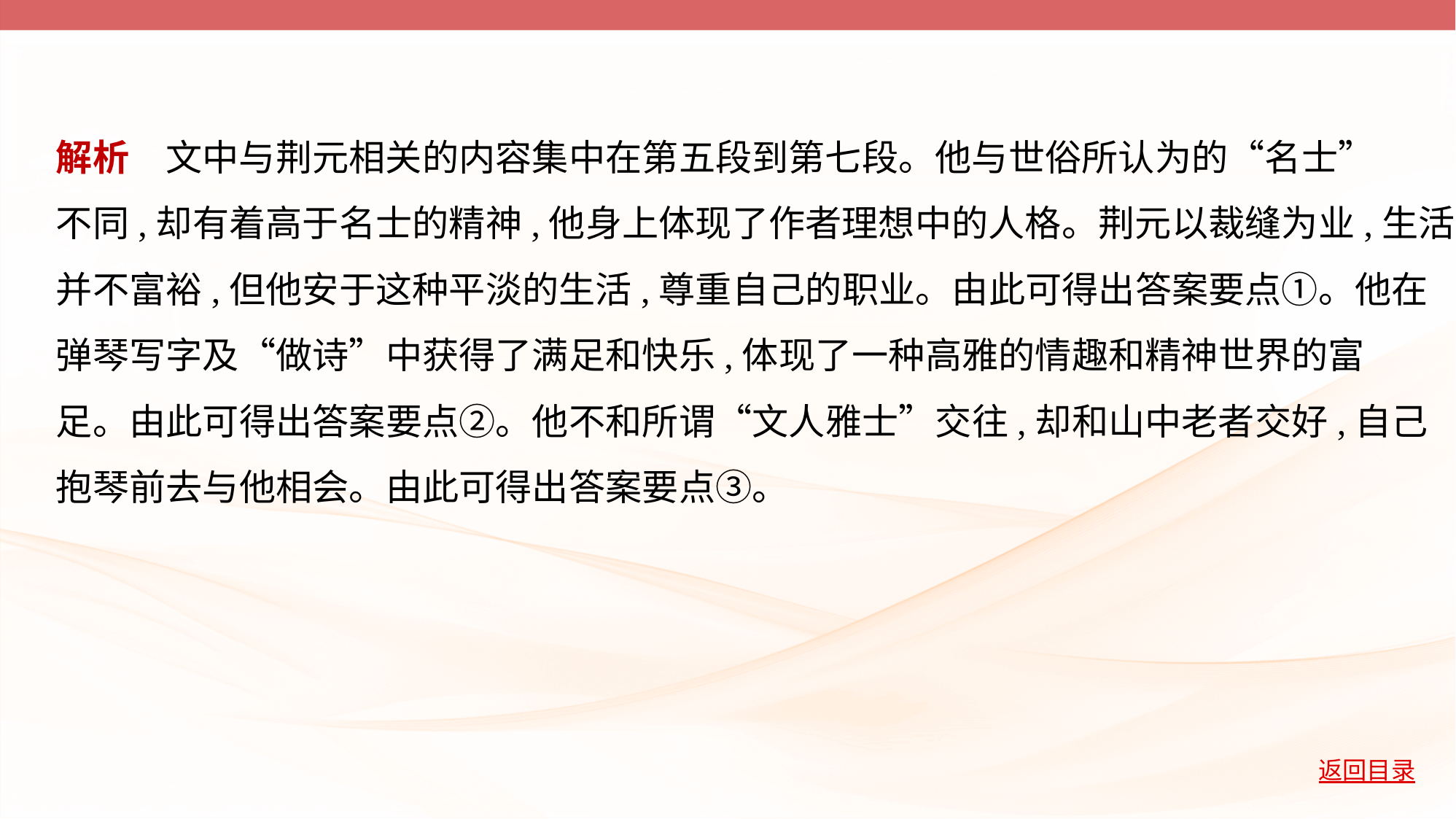

解析　文中与荆元相关的内容集中在第五段到第七段。他与世俗所认为的“名士”
不同,却有着高于名士的精神,他身上体现了作者理想中的人格。荆元以裁缝为业,生活
并不富裕,但他安于这种平淡的生活,尊重自己的职业。由此可得出答案要点①。他在
弹琴写字及“做诗”中获得了满足和快乐,体现了一种高雅的情趣和精神世界的富
足。由此可得出答案要点②。他不和所谓“文人雅士”交往,却和山中老者交好,自己
抱琴前去与他相会。由此可得出答案要点③。